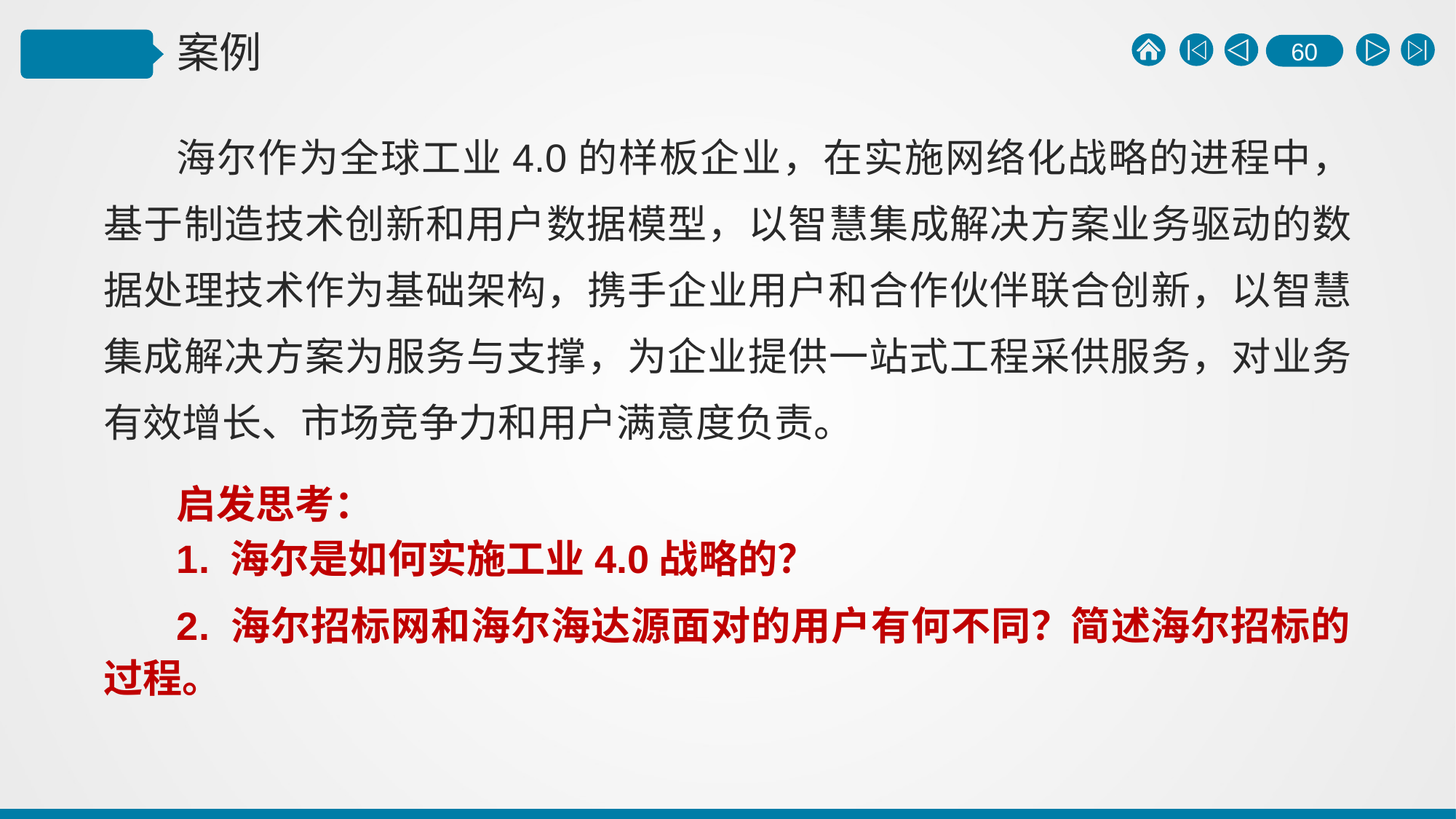

海尔作为全球工业4.0的样板企业，在实施网络化战略的进程中，基于制造技术创新和用户数据模型，以智慧集成解决方案业务驱动的数据处理技术作为基础架构，携手企业用户和合作伙伴联合创新，以智慧集成解决方案为服务与支撑，为企业提供一站式工程采供服务，对业务有效增长、市场竞争力和用户满意度负责。
启发思考：
1. 海尔是如何实施工业4.0战略的？
2. 海尔招标网和海尔海达源面对的用户有何不同？简述海尔招标的过程。